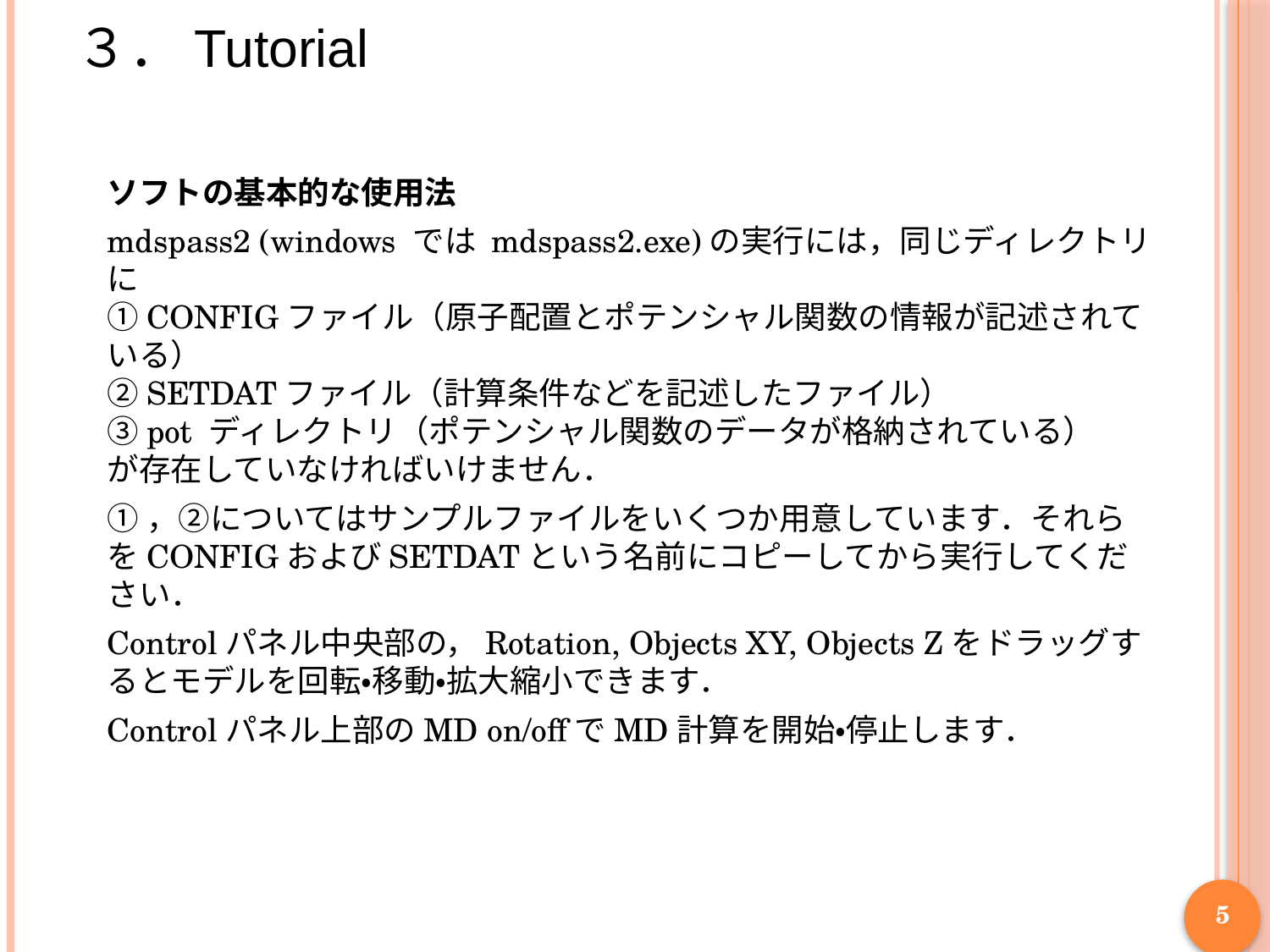

# ３．Tutorial
ソフトの基本的な使用法
mdspass2 (windows では mdspass2.exe)の実行には，同じディレクトリに
①CONFIGファイル（原子配置とポテンシャル関数の情報が記述されている）
②SETDATファイル（計算条件などを記述したファイル）
③pot ディレクトリ（ポテンシャル関数のデータが格納されている）
が存在していなければいけません．
①，②についてはサンプルファイルをいくつか用意しています．それらをCONFIGおよびSETDATという名前にコピーしてから実行してください．
Controlパネル中央部の，Rotation, Objects XY, Objects Zをドラッグするとモデルを回転・移動・拡大縮小できます．
Controlパネル上部のMD on/offでMD計算を開始・停止します．

5